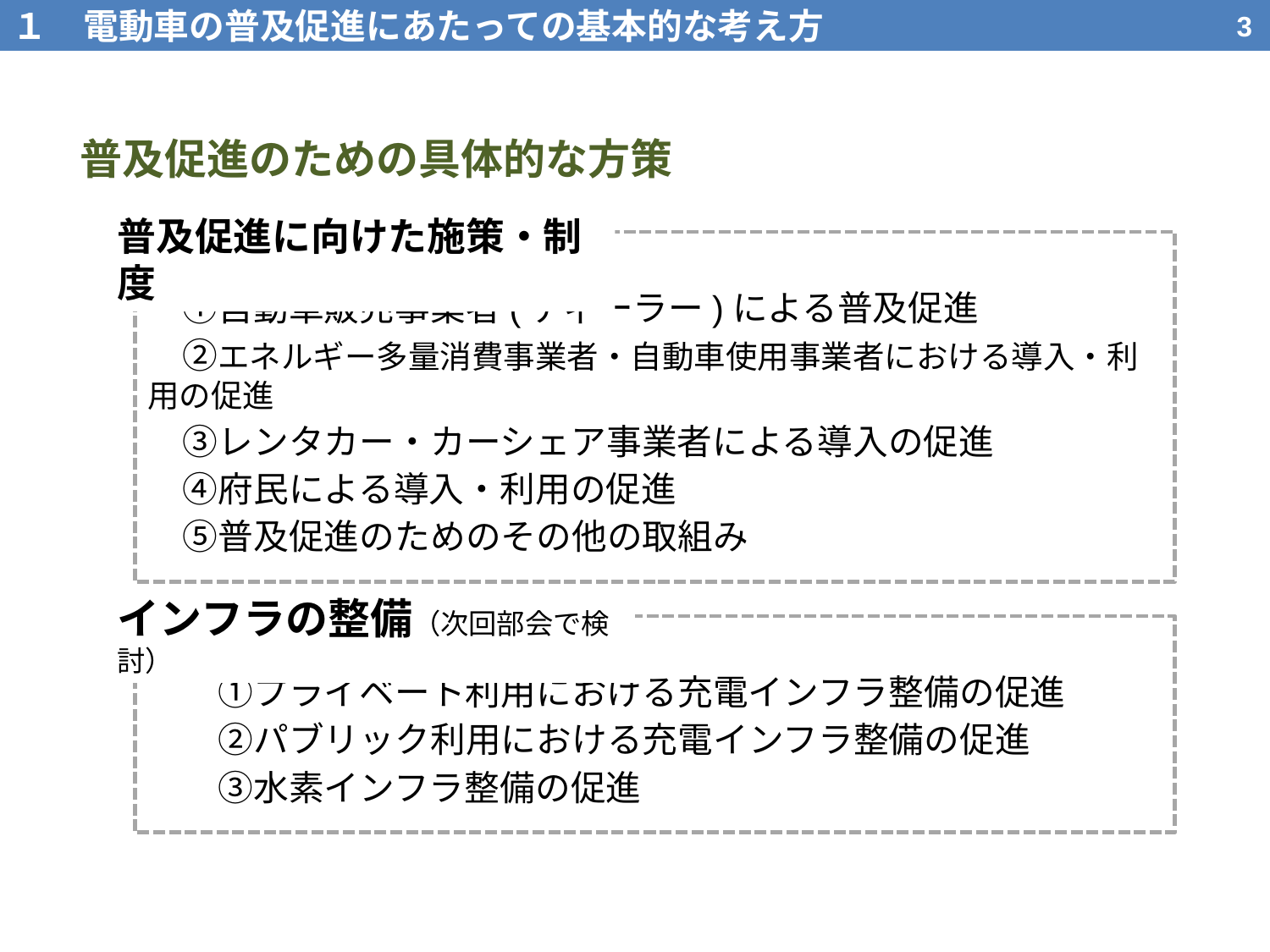

１　電動車の普及促進にあたっての基本的な考え方
3
普及促進のための具体的な方策
普及促進に向けた施策・制度

　①自動車販売事業者(ディーラー)による普及促進
　②エネルギー多量消費事業者・自動車使用事業者における導入・利用の促進
　③レンタカー・カーシェア事業者による導入の促進
　④府民による導入・利用の促進
　⑤普及促進のためのその他の取組み
インフラの整備（次回部会で検討）

　　①プライベート利用における充電インフラ整備の促進
　　②パブリック利用における充電インフラ整備の促進
　　③水素インフラ整備の促進